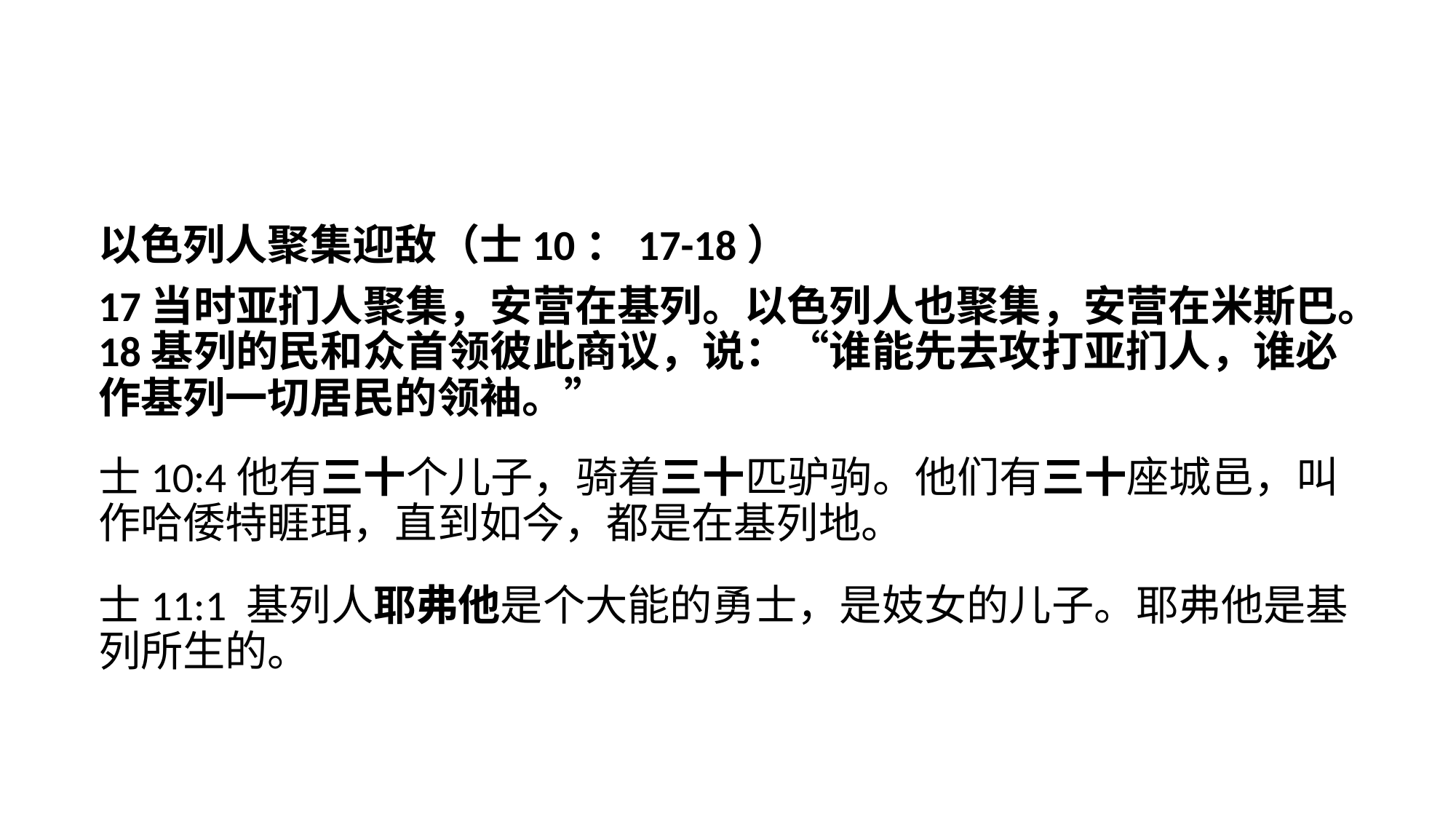

以色列人聚集迎敌（士10：17-18）
17当时亚扪人聚集，安营在基列。以色列人也聚集，安营在米斯巴。18基列的民和众首领彼此商议，说：“谁能先去攻打亚扪人，谁必作基列一切居民的领袖。”

士10:4他有三十个儿子，骑着三十匹驴驹。他们有三十座城邑，叫作哈倭特睚珥，直到如今，都是在基列地。

士11:1 基列人耶弗他是个大能的勇士，是妓女的儿子。耶弗他是基列所生的。